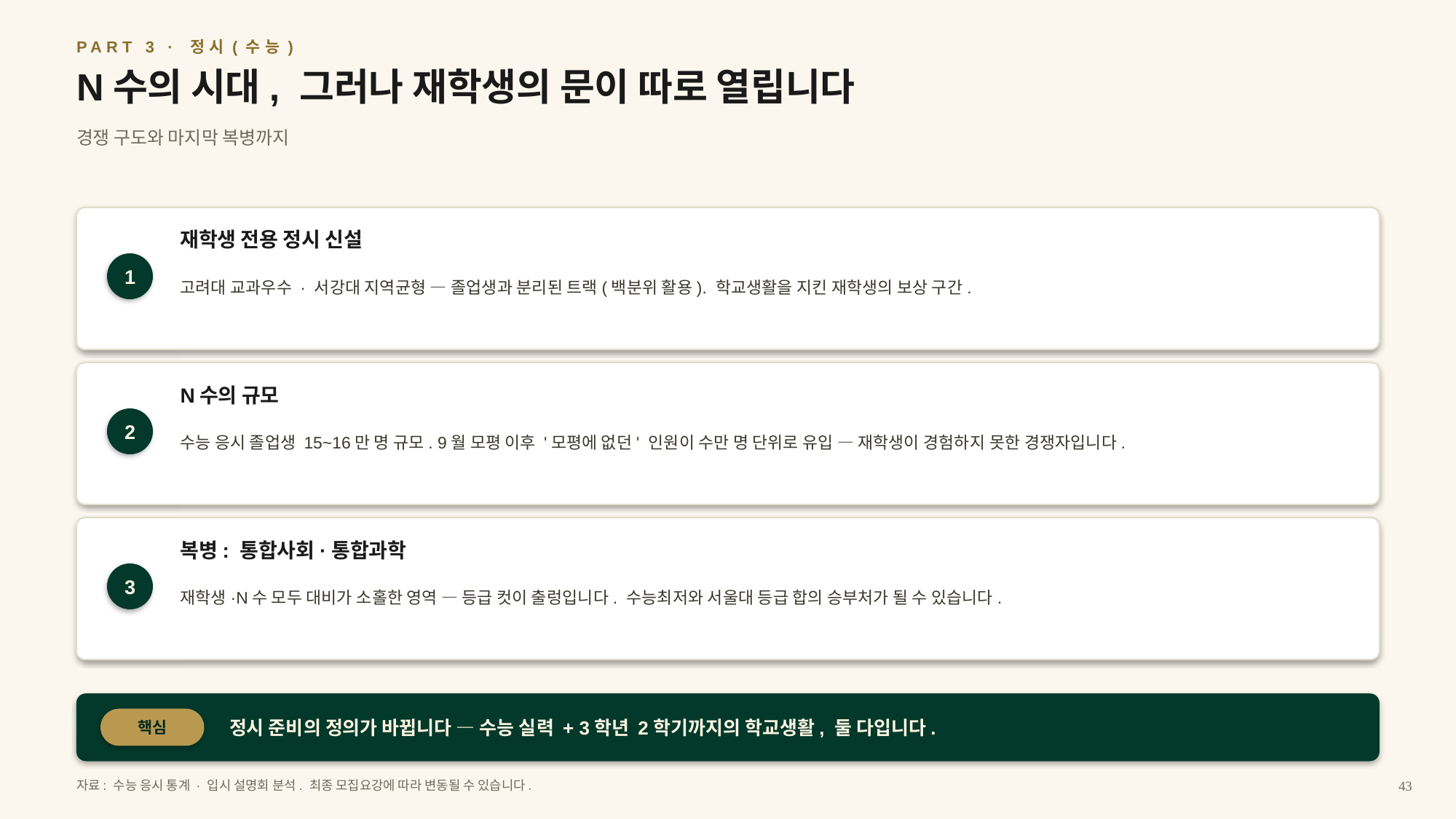

PART 3 · 정시(수능)
N수의 시대, 그러나 재학생의 문이 따로 열립니다
경쟁 구도와 마지막 복병까지

재학생 전용 정시 신설
1
고려대 교과우수 · 서강대 지역균형 — 졸업생과 분리된 트랙(백분위 활용). 학교생활을 지킨 재학생의 보상 구간.

N수의 규모
2
수능 응시 졸업생 15~16만 명 규모. 9월 모평 이후 '모평에 없던' 인원이 수만 명 단위로 유입 — 재학생이 경험하지 못한 경쟁자입니다.

복병: 통합사회·통합과학
3
재학생·N수 모두 대비가 소홀한 영역 — 등급 컷이 출렁입니다. 수능최저와 서울대 등급 합의 승부처가 될 수 있습니다.

정시 준비의 정의가 바뀝니다 — 수능 실력 + 3학년 2학기까지의 학교생활, 둘 다입니다.
핵심
자료: 수능 응시 통계 · 입시 설명회 분석. 최종 모집요강에 따라 변동될 수 있습니다.
43